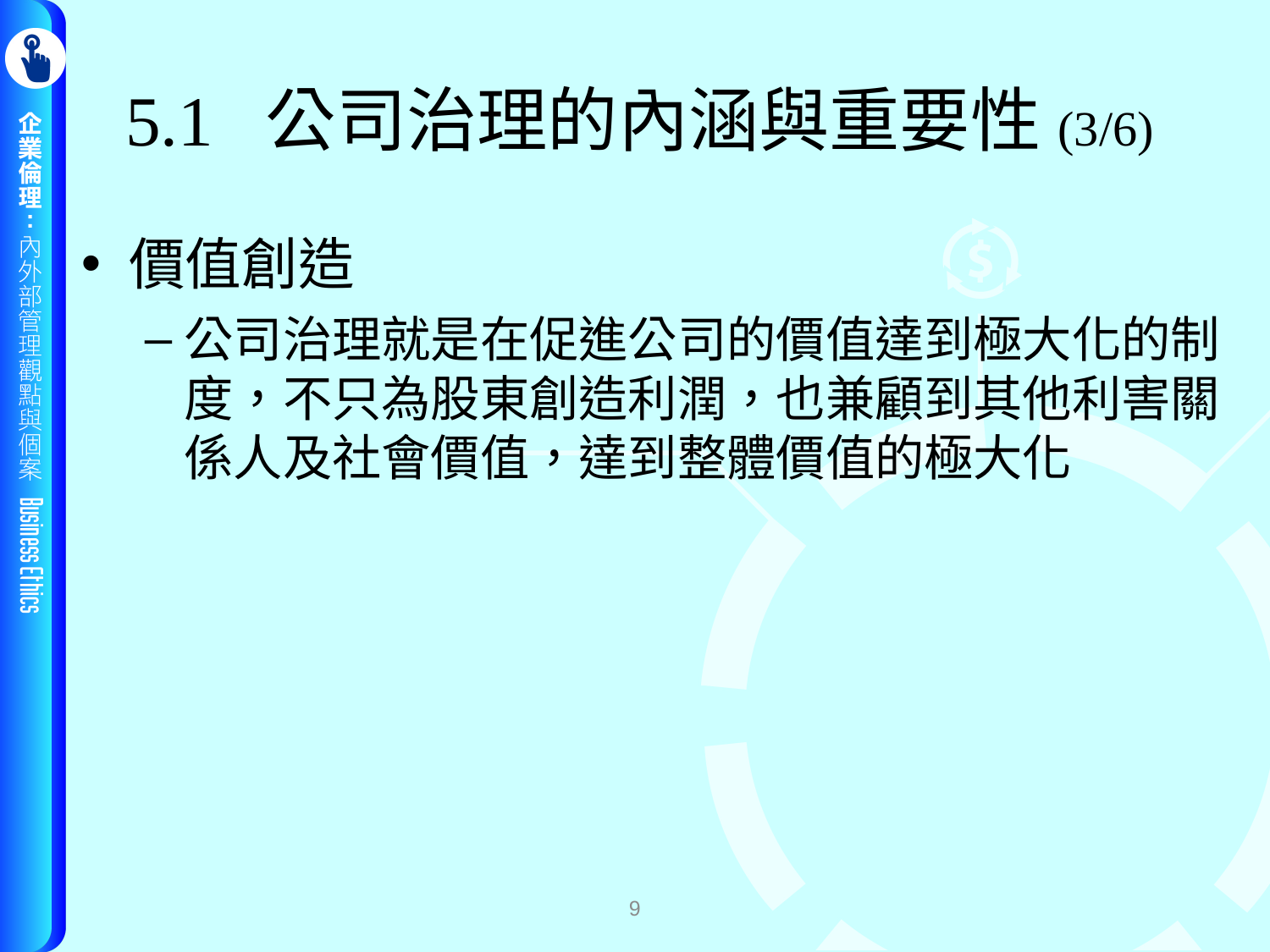

# 5.1  公司治理的內涵與重要性(3/6)
價值創造
公司治理就是在促進公司的價值達到極大化的制度，不只為股東創造利潤，也兼顧到其他利害關係人及社會價值，達到整體價值的極大化
9